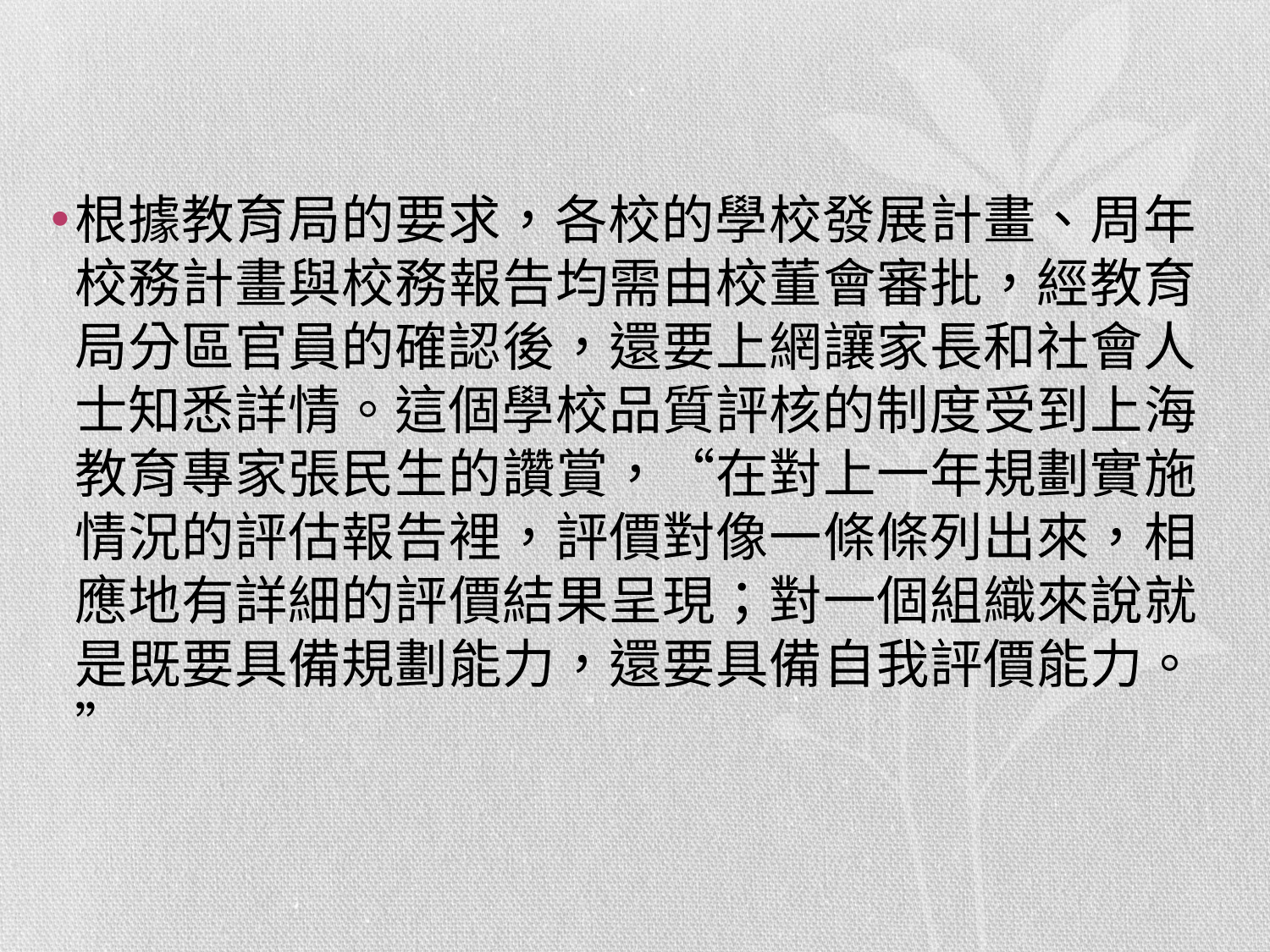

#
根據教育局的要求，各校的學校發展計畫、周年校務計畫與校務報告均需由校董會審批，經教育局分區官員的確認後，還要上網讓家長和社會人士知悉詳情。這個學校品質評核的制度受到上海教育專家張民生的讚賞，“在對上一年規劃實施情況的評估報告裡，評價對像一條條列出來，相應地有詳細的評價結果呈現；對一個組織來說就是既要具備規劃能力，還要具備自我評價能力。”